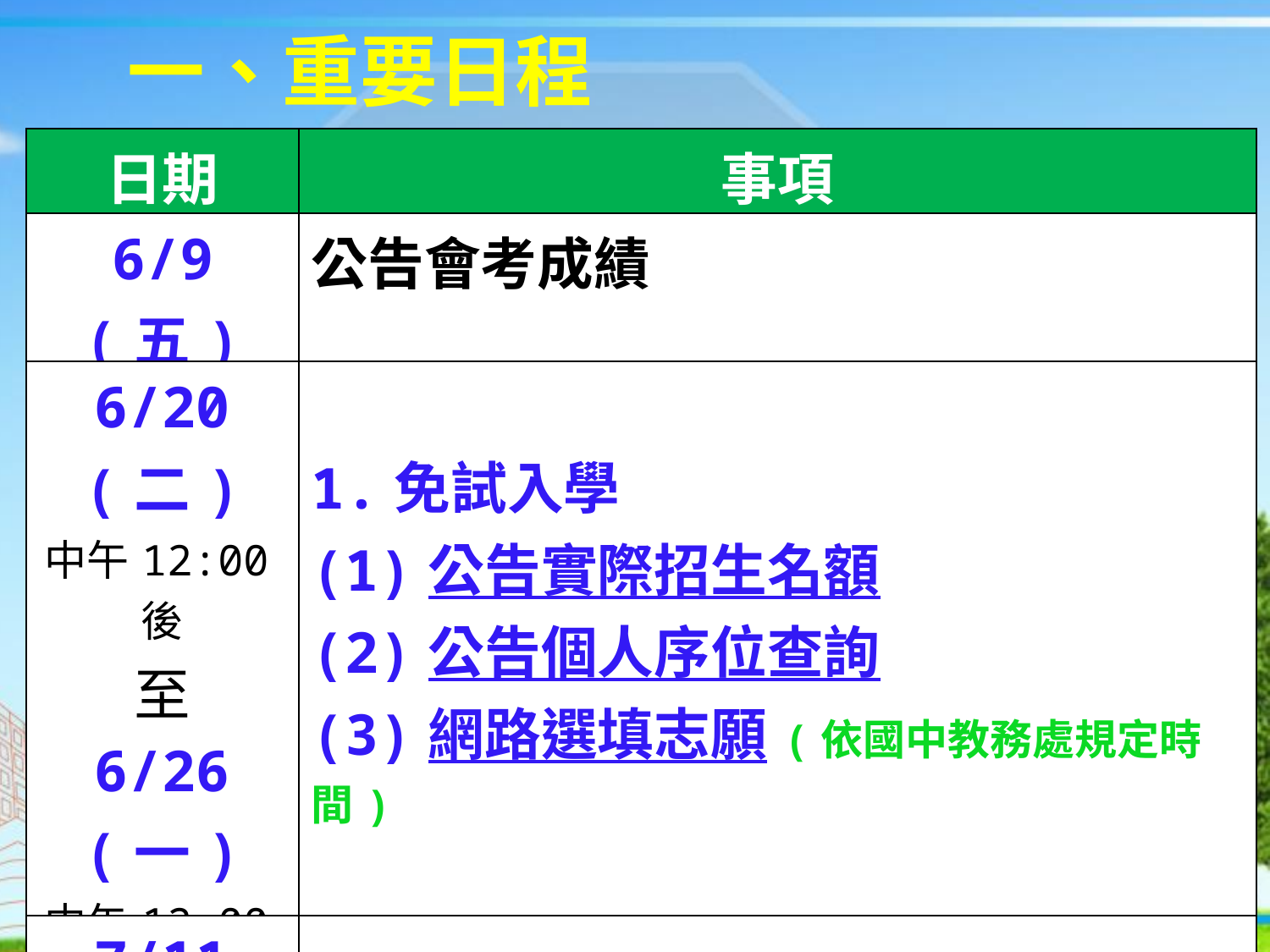

一、重要日程
| 日期 | 事項 |
| --- | --- |
| 6/9(五) | 公告會考成績 |
| 6/20(二) 中午12:00後 至 6/26(一) 中午12:00止 | 1.免試入學 (1)公告實際招生名額 (2)公告個人序位查詢 (3)網路選填志願(依國中教務處規定時間) |
| 7/11(二) 上午11:00 | 免試入學錄取公告 |
| 7/13(四) 9:00~11:00 | 免試入學報到期限 |